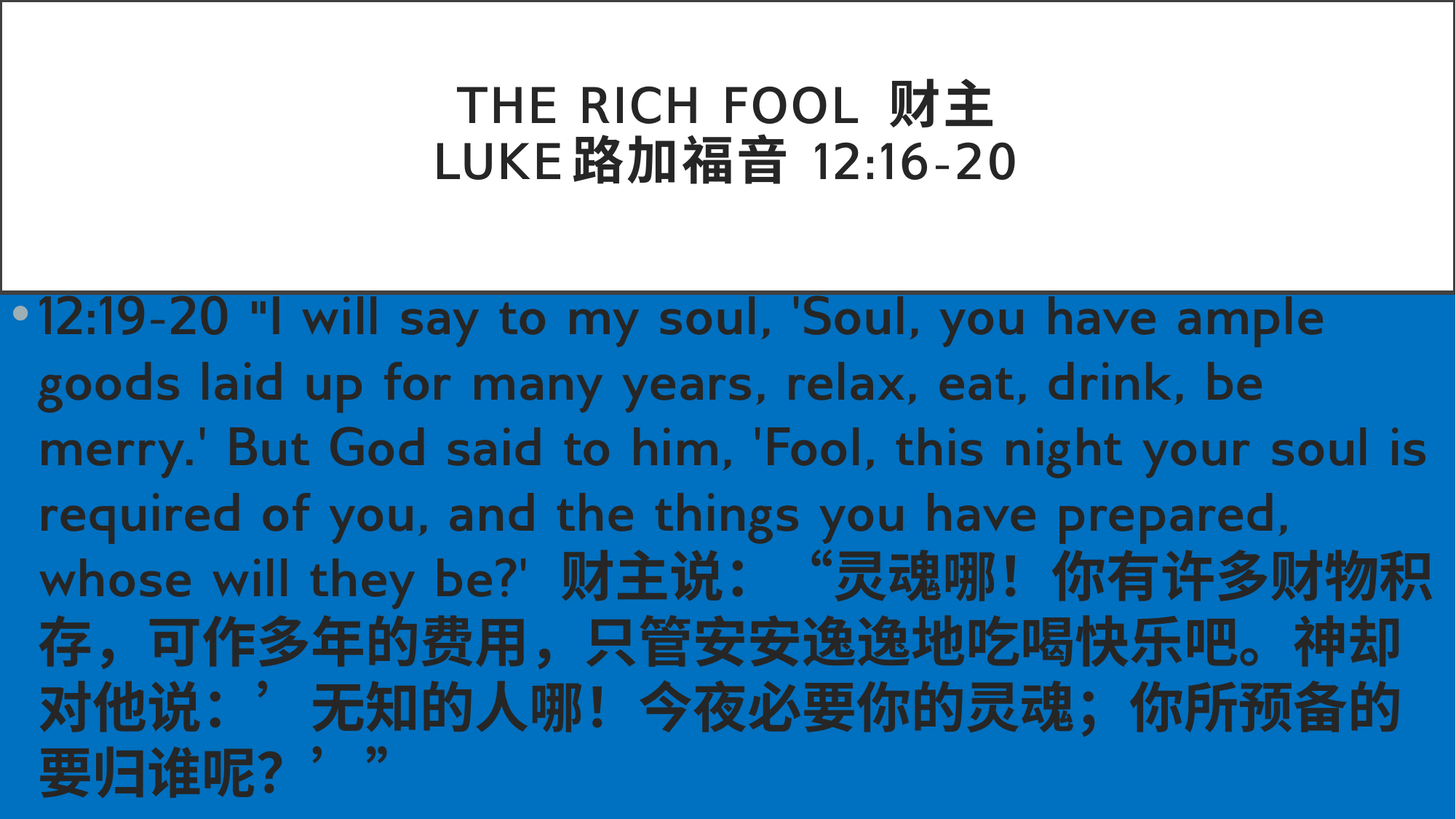

# The rich fool 财主 luke路加福音 12:16-20
12:19-20 "I will say to my soul, 'Soul, you have ample goods laid up for many years, relax, eat, drink, be merry.' But God said to him, 'Fool, this night your soul is required of you, and the things you have prepared, whose will they be?' 财主说：“灵魂哪！你有许多财物积存，可作多年的费用，只管安安逸逸地吃喝快乐吧。神却对他说：’无知的人哪！今夜必要你的灵魂；你所预备的要归谁呢？’”